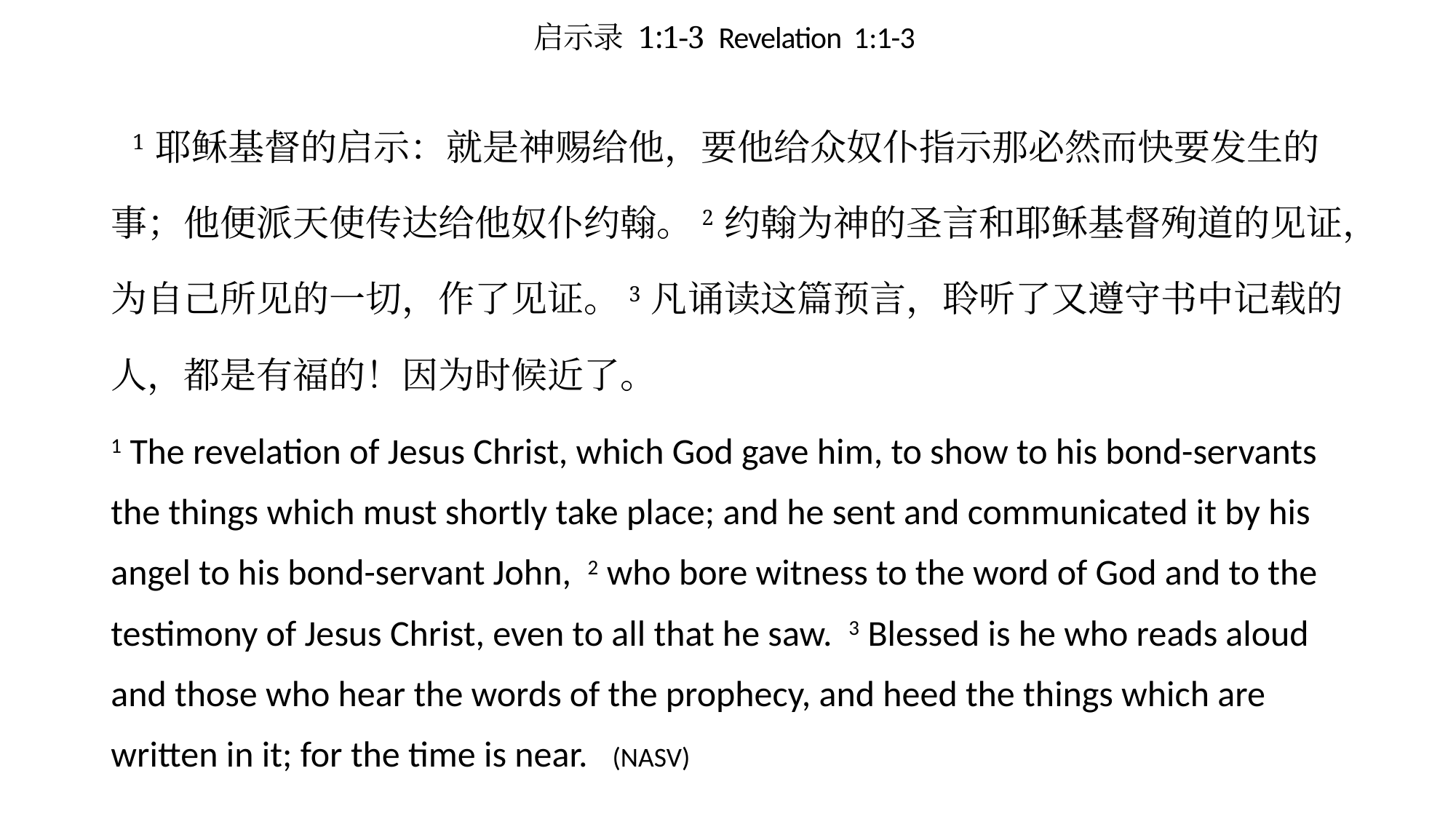

# 启示录 1:1-3  Revelation  1:1-3
    1 耶稣基督的启示：就是神赐给他，要他给众奴仆指示那必然而快要发生的事；他便派天使传达给他奴仆约翰。2 约翰为神的圣言和耶稣基督殉道的见证，为自己所见的一切，作了见证。3 凡诵读这篇预言，聆听了又遵守书中记载的人，都是有福的！因为时候近了。
1 The revelation of Jesus Christ, which God gave him, to show to his bond-servants the things which must shortly take place; and he sent and communicated it by his angel to his bond-servant John,  2 who bore witness to the word of God and to the testimony of Jesus Christ, even to all that he saw.  3 Blessed is he who reads aloud and those who hear the words of the prophecy, and heed the things which are written in it; for the time is near.   (NASV)